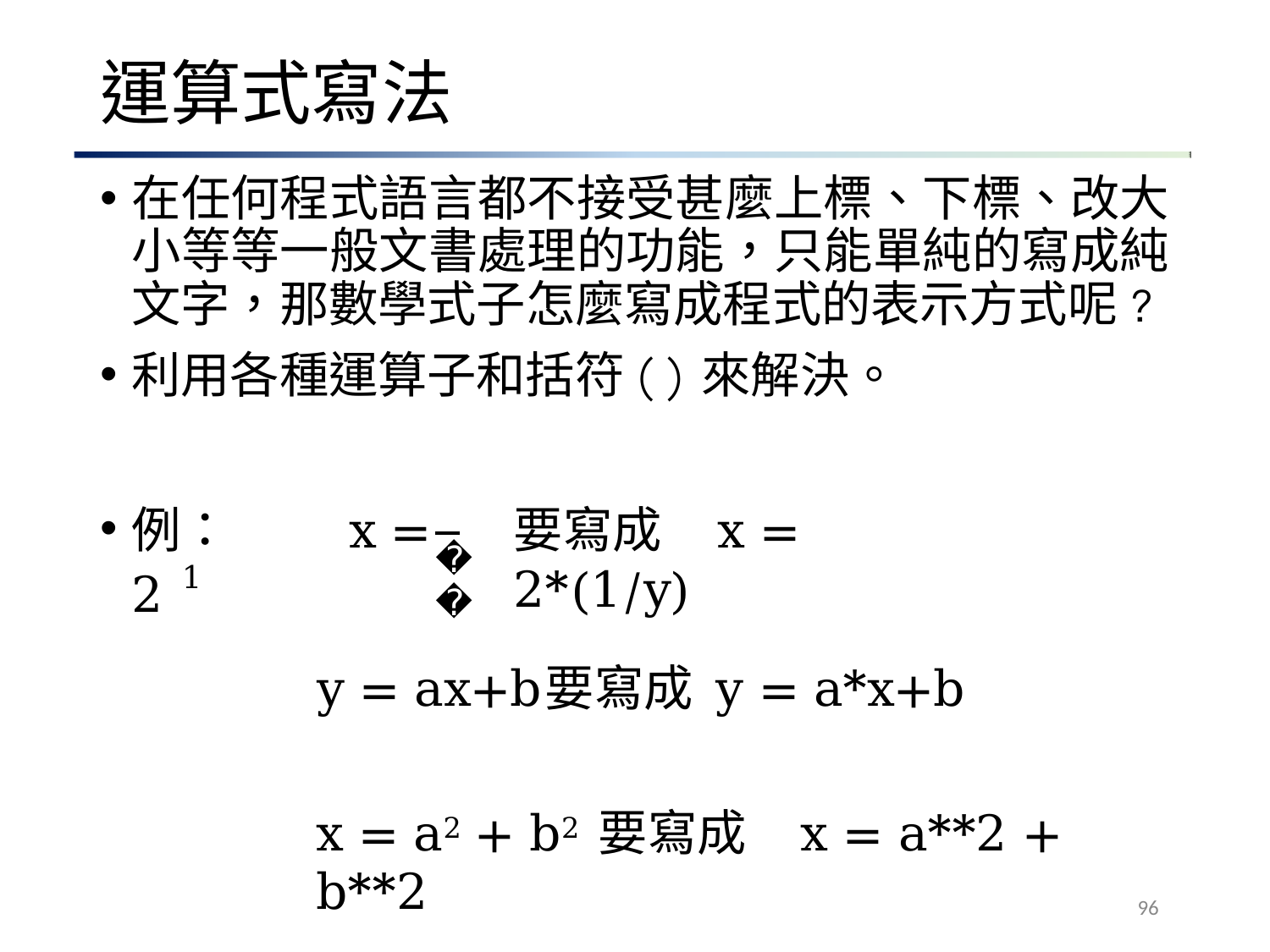

# 運算式寫法
在任何程式語言都不接受甚麼上標、下標、改大 小等等一般文書處理的功能，只能單純的寫成純 文字，那數學式子怎麼寫成程式的表示方式呢?
利用各種運算子和括符()來解決。
例：	x = 2 1
要寫成	x = 2*(1/y)

𝑦
y = ax+b	要寫成 y = a*x+b

x = a2 + b2	要寫成	x = a**2 + b**2
96